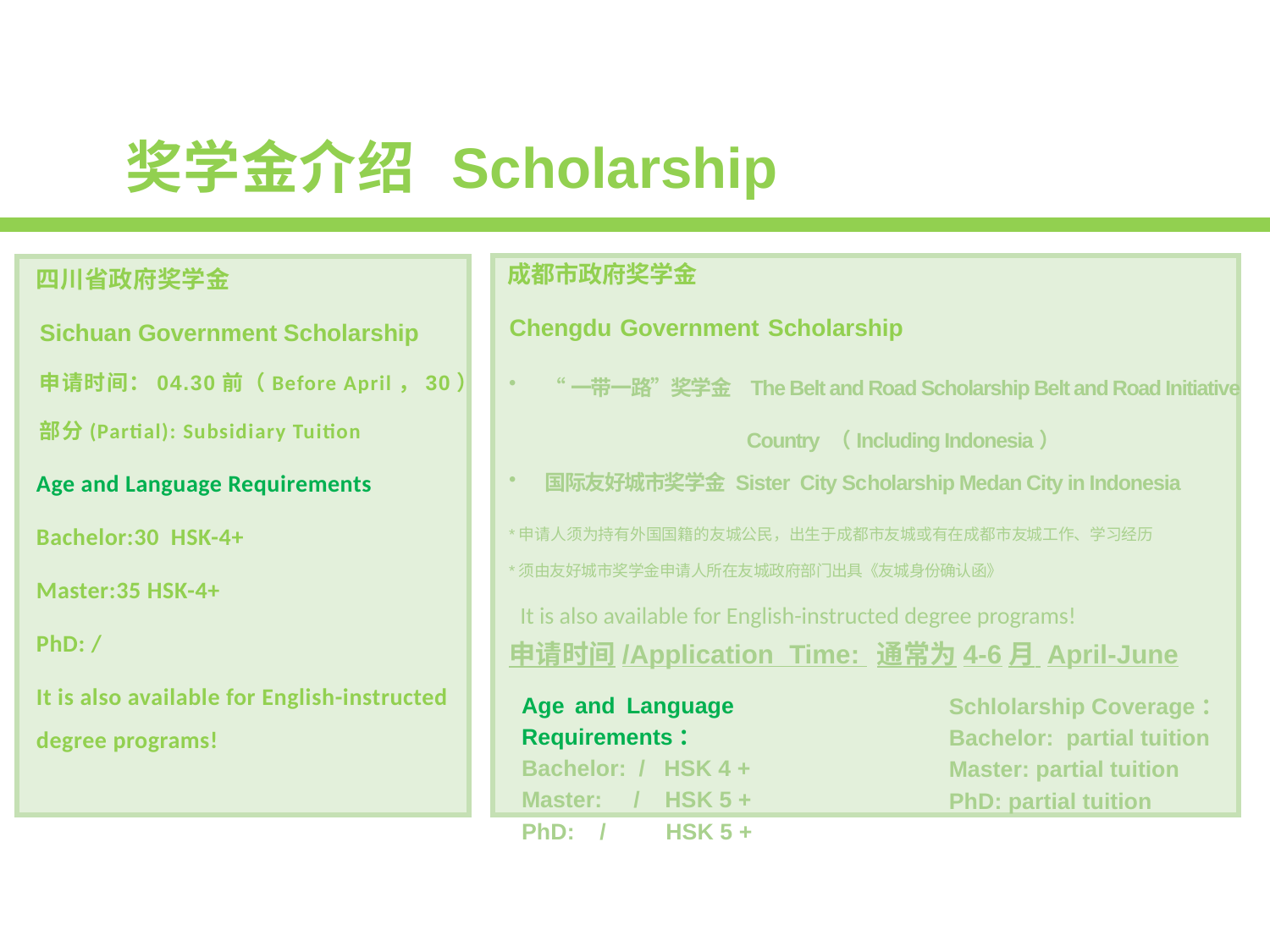

奖学金介绍 Scholarship

成都市政府奖学金
Chengdu Government Scholarship
“一带一路”奖学金  The Belt and Road Scholarship Belt and Road Initiative
                                                  Country （Including Indonesia）
国际友好城市奖学金  Sister  City Scholarship Medan City in Indonesia
*申请人须为持有外国国籍的友城公民，出生于成都市友城或有在成都市友城工作、学习经历
*须由友好城市奖学金申请人所在友城政府部门出具《友城身份确认函》

申请时间/Application  Time: 通常为4-6月 April-June

四川省政府奖学金
Sichuan Government Scholarship
申请时间：04.30前（Before April，30）
部分(Partial): Subsidiary Tuition
Age and Language Requirements
Bachelor:30  HSK-4+
Master:35 HSK-4+
PhD: /
It is also available for English-instructed degree programs!
It is also available for English-instructed degree programs!

Age and Language Requirements：
Bachelor:  /   HSK 4 +
Master:     /    HSK 5 +
PhD:    /          HSK 5 +

Schlolarship Coverage：
Bachelor:  partial tuition
Master: partial tuition
PhD: partial tuition